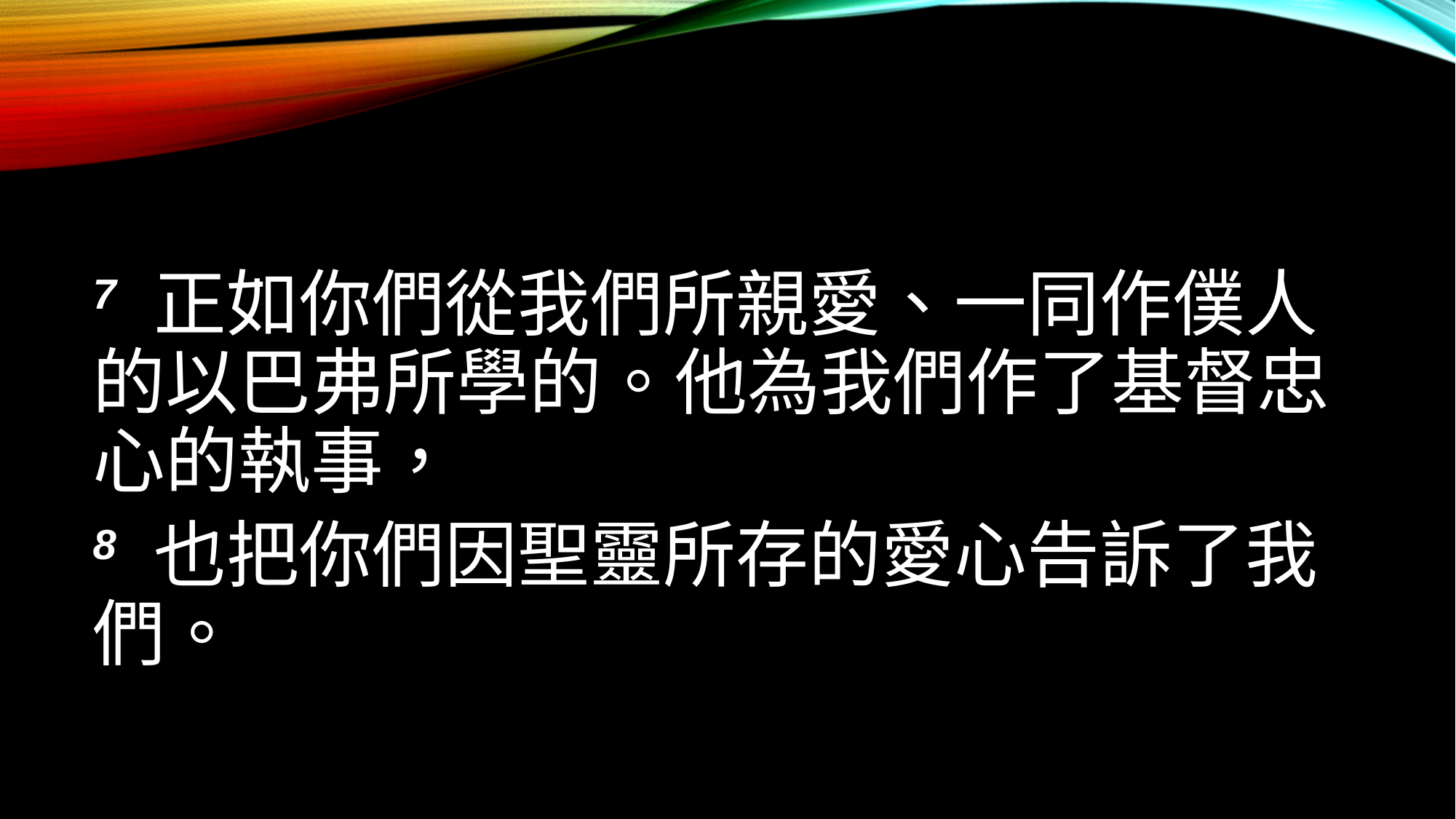

#
7 正如你們從我們所親愛、一同作僕人的以巴弗所學的。他為我們作了基督忠心的執事，
8 也把你們因聖靈所存的愛心告訴了我們。